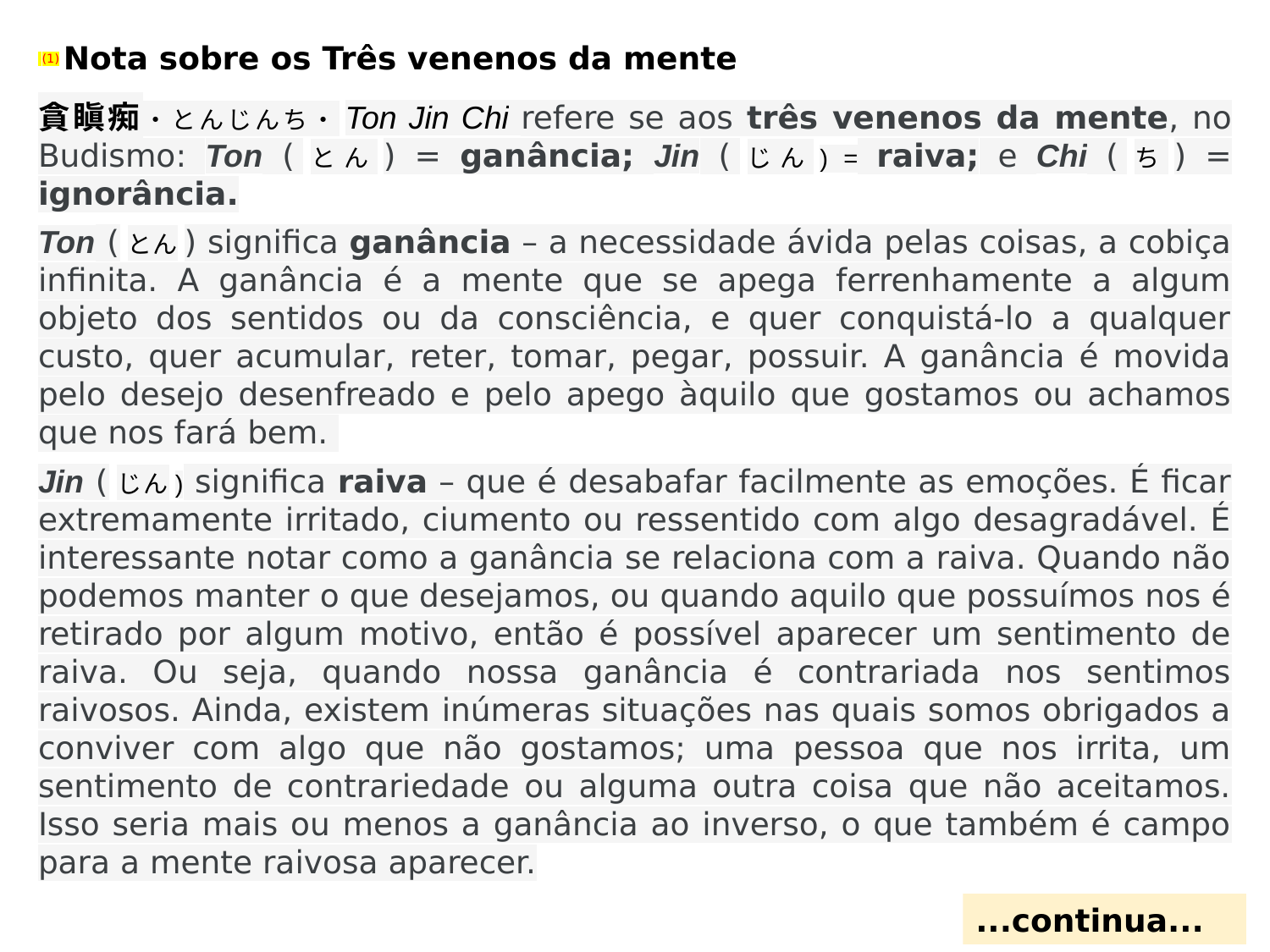

(1) Nota sobre os Três venenos da mente
貪瞋痴・とんじんち・Ton Jin Chi refere se aos três venenos da mente, no Budismo: Ton (とん) = ganância; Jin (じん) = raiva; e Chi (ち) = ignorância.
Ton (とん) significa ganância – a necessidade ávida pelas coisas, a cobiça infinita. A ganância é a mente que se apega ferrenhamente a algum objeto dos sentidos ou da consciência, e quer conquistá-lo a qualquer custo, quer acumular, reter, tomar, pegar, possuir. A ganância é movida pelo desejo desenfreado e pelo apego àquilo que gostamos ou achamos que nos fará bem.
Jin (じん) significa raiva – que é desabafar facilmente as emoções. É ficar extremamente irritado, ciumento ou ressentido com algo desagradável. É interessante notar como a ganância se relaciona com a raiva. Quando não podemos manter o que desejamos, ou quando aquilo que possuímos nos é retirado por algum motivo, então é possível aparecer um sentimento de raiva. Ou seja, quando nossa ganância é contrariada nos sentimos raivosos. Ainda, existem inúmeras situações nas quais somos obrigados a conviver com algo que não gostamos; uma pessoa que nos irrita, um sentimento de contrariedade ou alguma outra coisa que não aceitamos. Isso seria mais ou menos a ganância ao inverso, o que também é campo para a mente raivosa aparecer.
...continua...